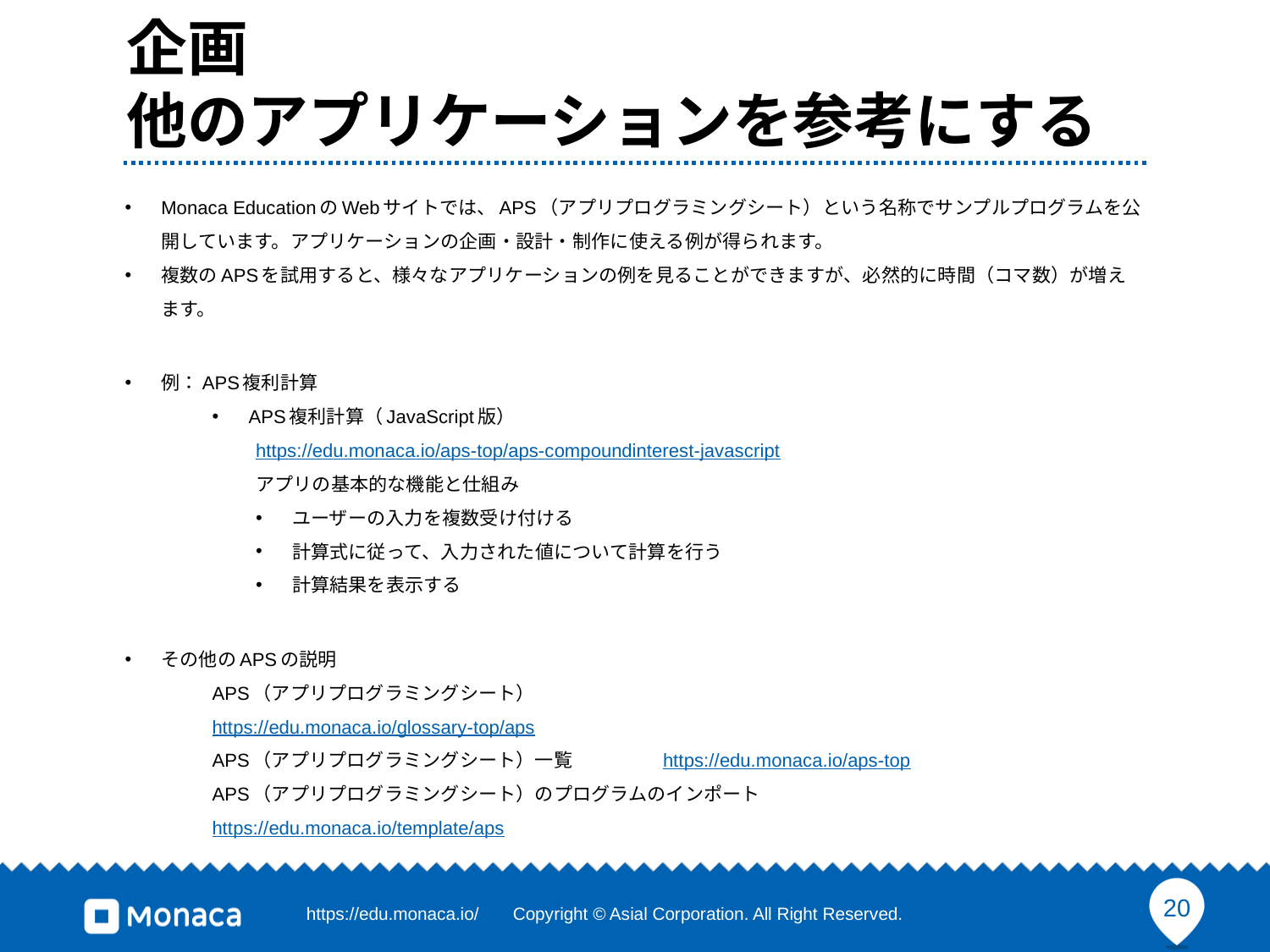

# 企画 他のアプリケーションを参考にする
Monaca EducationのWebサイトでは、APS（アプリプログラミングシート）という名称でサンプルプログラムを公開しています。アプリケーションの企画・設計・制作に使える例が得られます。
複数のAPSを試用すると、様々なアプリケーションの例を見ることができますが、必然的に時間（コマ数）が増えます。

例：APS複利計算
APS複利計算（JavaScript版）
https://edu.monaca.io/aps-top/aps-compoundinterest-javascript
アプリの基本的な機能と仕組み
ユーザーの入力を複数受け付ける
計算式に従って、入力された値について計算を行う
計算結果を表示する

その他のAPSの説明
APS（アプリプログラミングシート）
	https://edu.monaca.io/glossary-top/aps
APS（アプリプログラミングシート）一覧	https://edu.monaca.io/aps-top
APS（アプリプログラミングシート）のプログラムのインポート
	https://edu.monaca.io/template/aps